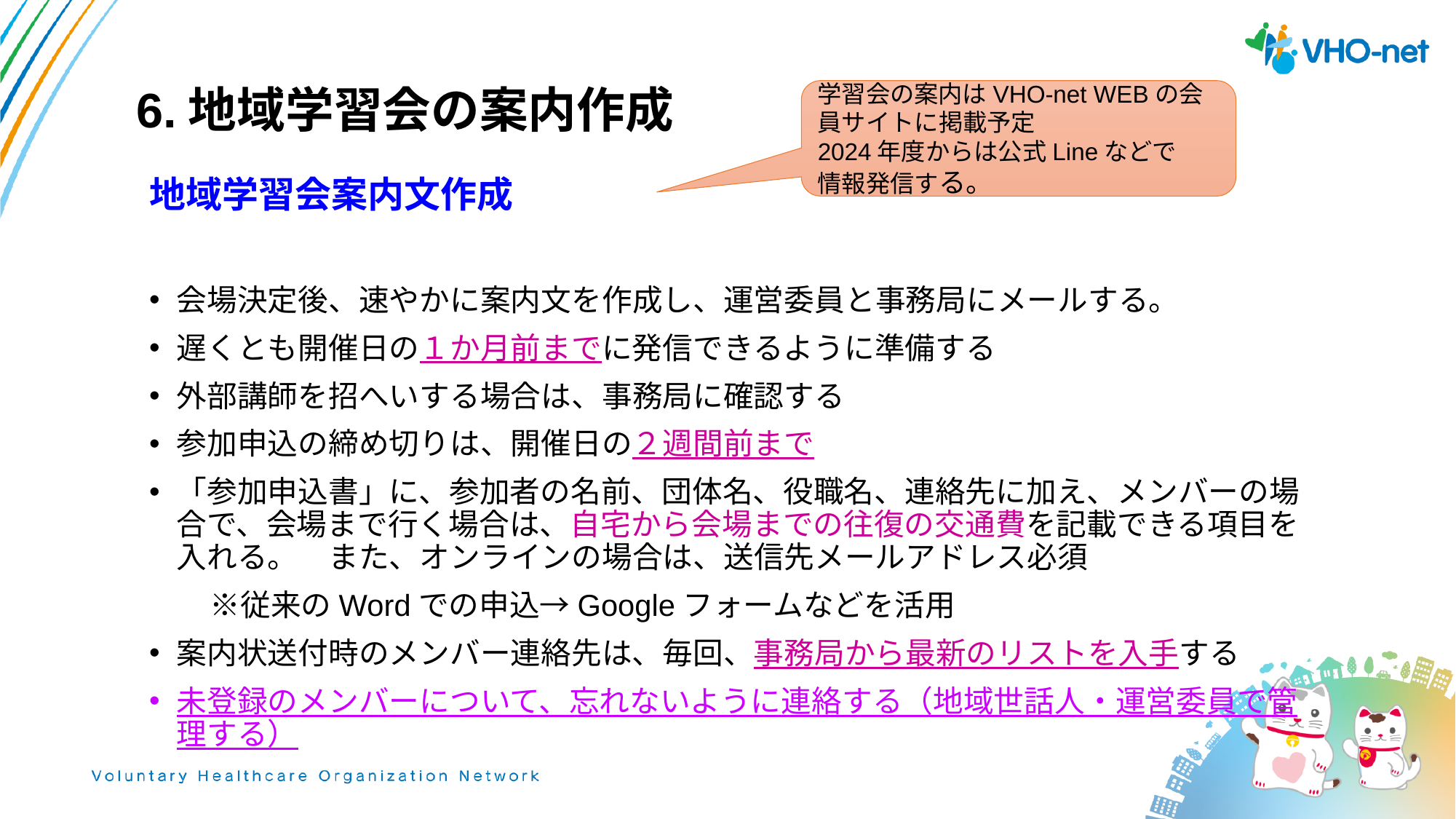

7
# 6.地域学習会の案内作成
学習会の案内はVHO-net WEBの会員サイトに掲載予定
2024年度からは公式Lineなどで
情報発信する。
地域学習会案内文作成

会場決定後、速やかに案内文を作成し、運営委員と事務局にメールする。
遅くとも開催日の１か月前までに発信できるように準備する
外部講師を招へいする場合は、事務局に確認する
参加申込の締め切りは、開催日の２週間前まで
「参加申込書」に、参加者の名前、団体名、役職名、連絡先に加え、メンバーの場合で、会場まで行く場合は、自宅から会場までの往復の交通費を記載できる項目を
入れる。　また、オンラインの場合は、送信先メールアドレス必須
　　※従来のWordでの申込→Googleフォームなどを活用
案内状送付時のメンバー連絡先は、毎回、事務局から最新のリストを入手する
未登録のメンバーについて、忘れないように連絡する（地域世話人・運営委員で管理する）